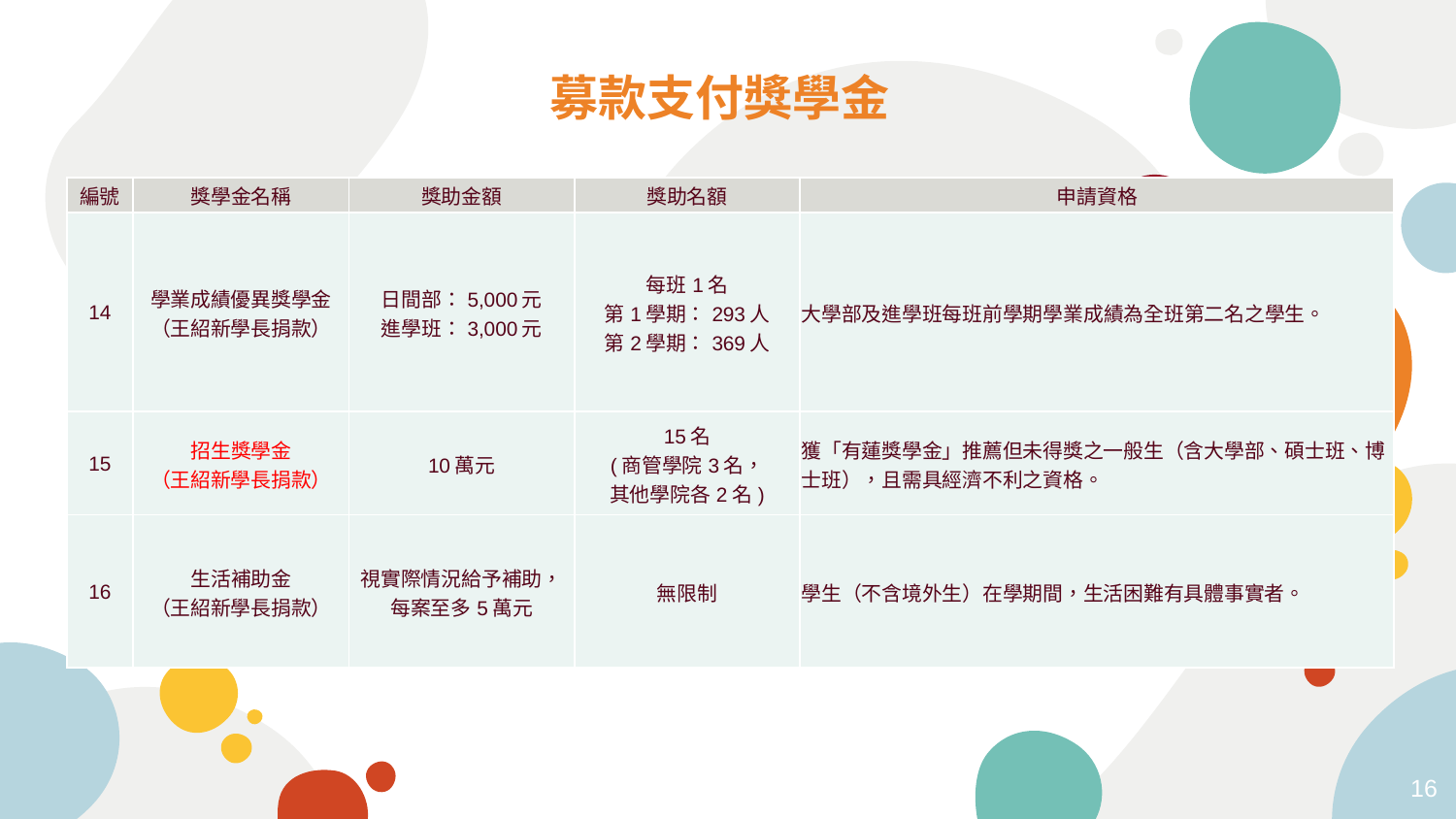

募款支付獎學金
| 編號 | 獎學金名稱 | 獎助金額 | 獎助名額 | 申請資格 |
| --- | --- | --- | --- | --- |
| 14 | 學業成績優異獎學金 （王紹新學長捐款） | 日間部：5,000元 進學班：3,000元 | 每班1名 第1學期：293人 第2學期：369人 | 大學部及進學班每班前學期學業成績為全班第二名之學生。 |
| 15 | 招生獎學金 （王紹新學長捐款） | 10萬元 | 15名 (商管學院3名， 其他學院各2名) | 獲「有蓮獎學金」推薦但未得獎之一般生（含大學部、碩士班、博士班），且需具經濟不利之資格。 |
| 16 | 生活補助金 （王紹新學長捐款） | 視實際情況給予補助， 每案至多5萬元 | 無限制 | 學生（不含境外生）在學期間，生活困難有具體事實者。 |
16